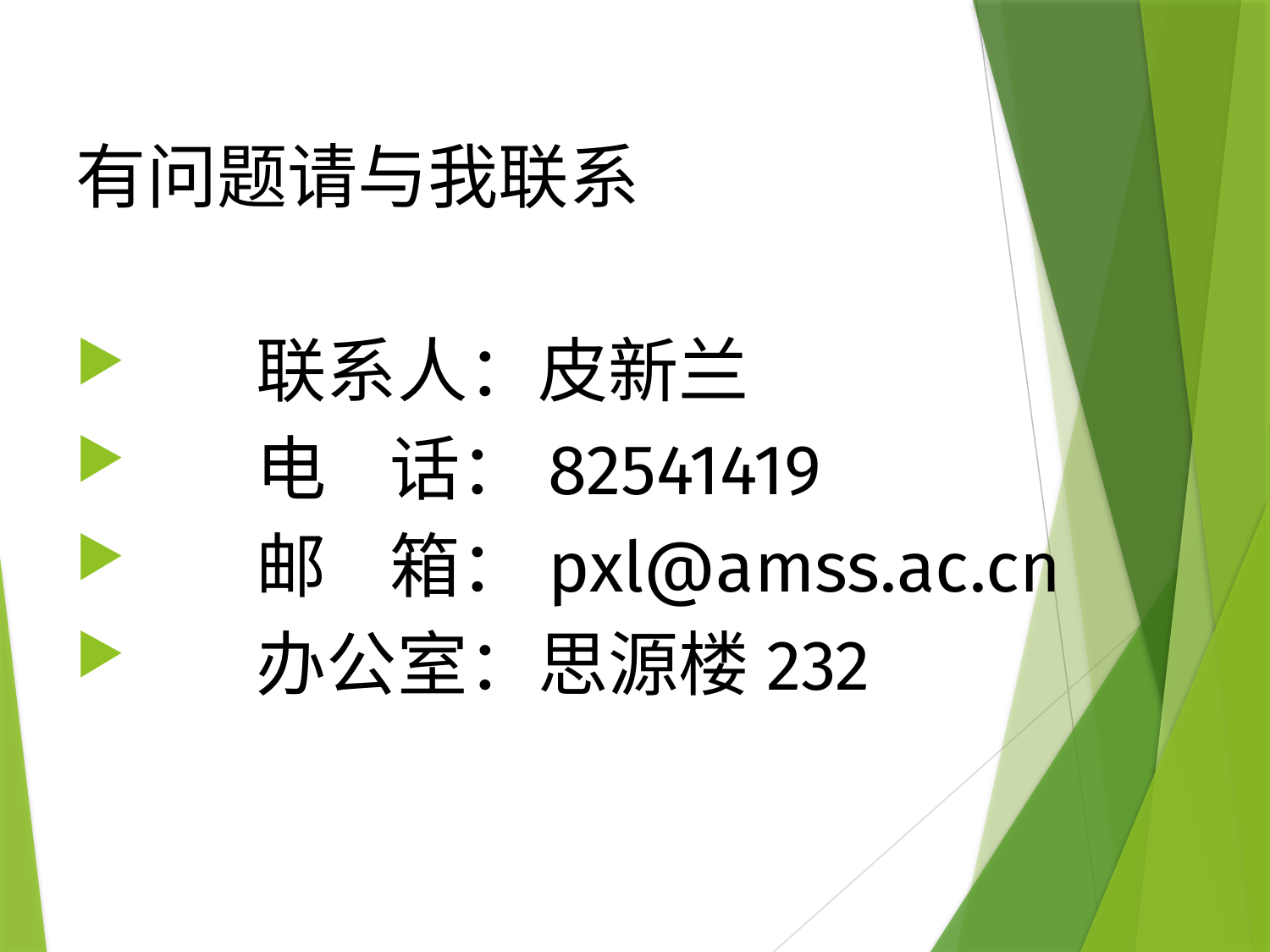

有问题请与我联系

       联系人：皮新兰
       电    话：82541419
       邮    箱：pxl@amss.ac.cn
       办公室：思源楼232